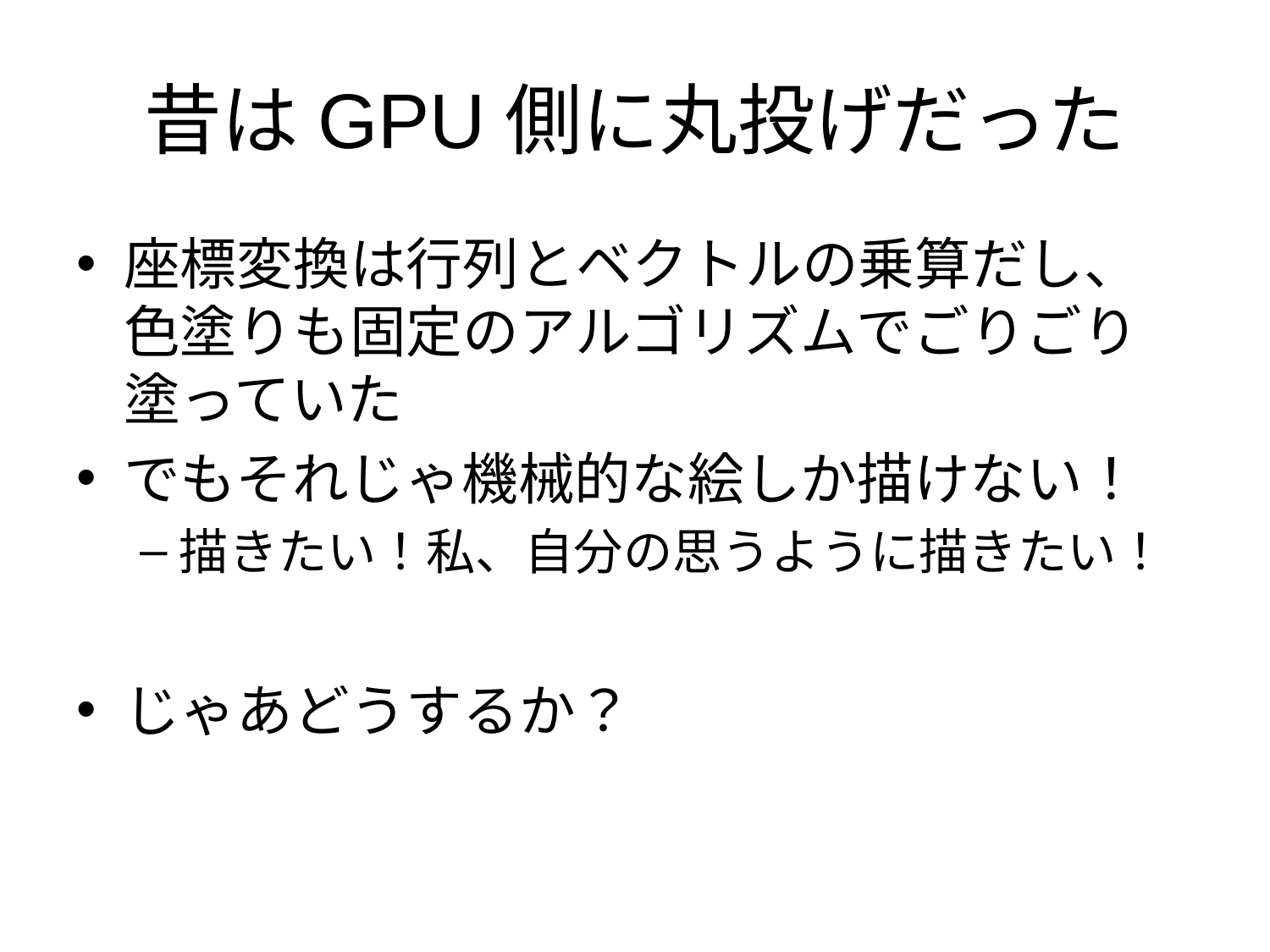

# 昔はGPU側に丸投げだった
座標変換は行列とベクトルの乗算だし、
色塗りも固定のアルゴリズムでごりごり
塗っていた
でもそれじゃ機械的な絵しか描けない！
描きたい！私、自分の思うように描きたい！

じゃあどうするか？